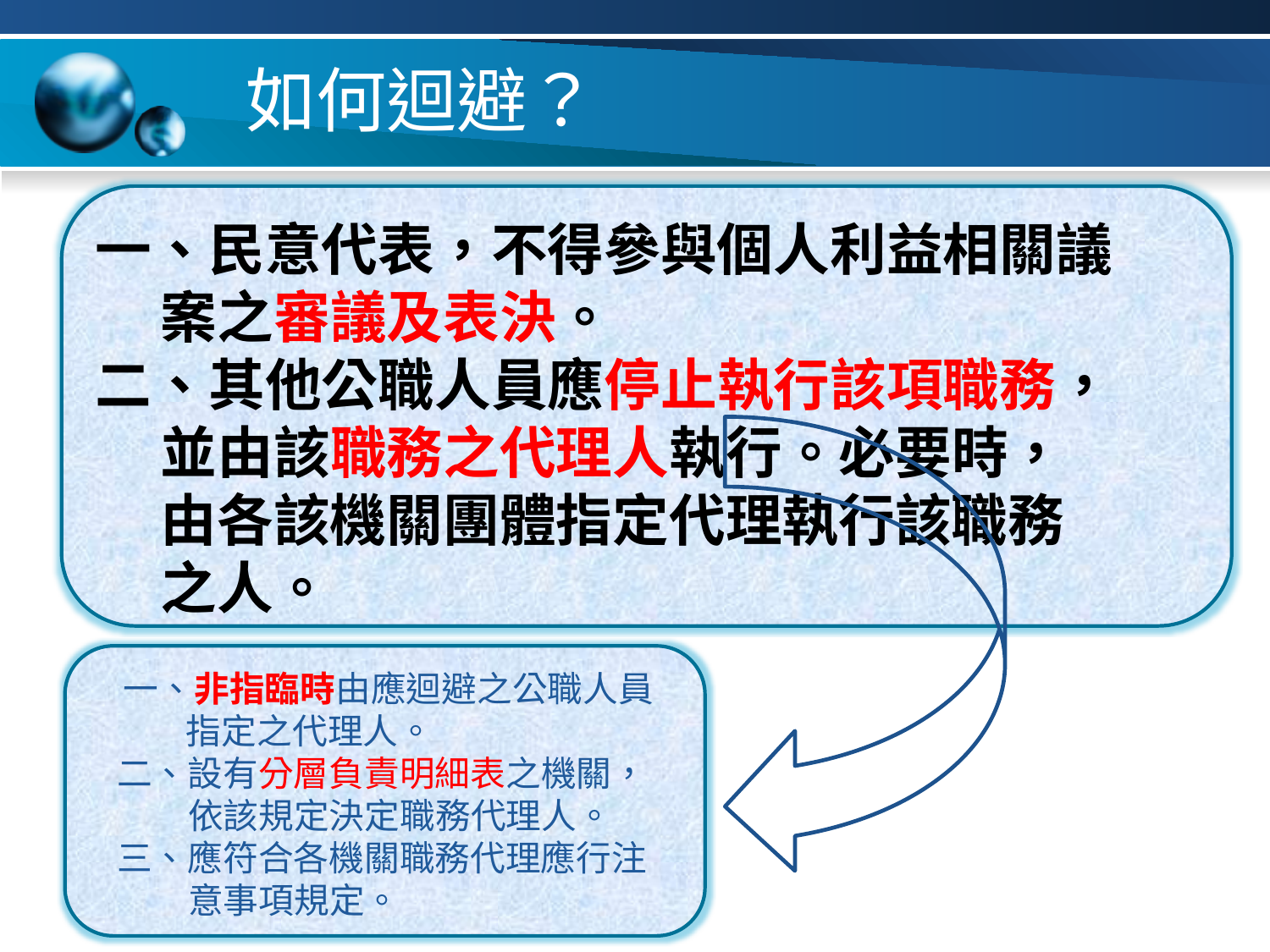

# 如何迴避？
一、民意代表，不得參與個人利益相關議
    案之審議及表決。
二、其他公職人員應停止執行該項職務，
    並由該職務之代理人執行。必要時，
    由各該機關團體指定代理執行該職務
    之人。

   一、非指臨時由應迴避之公職人員
           指定之代理人。
二、設有分層負責明細表之機關，
        依該規定決定職務代理人。
三、應符合各機關職務代理應行注
        意事項規定。